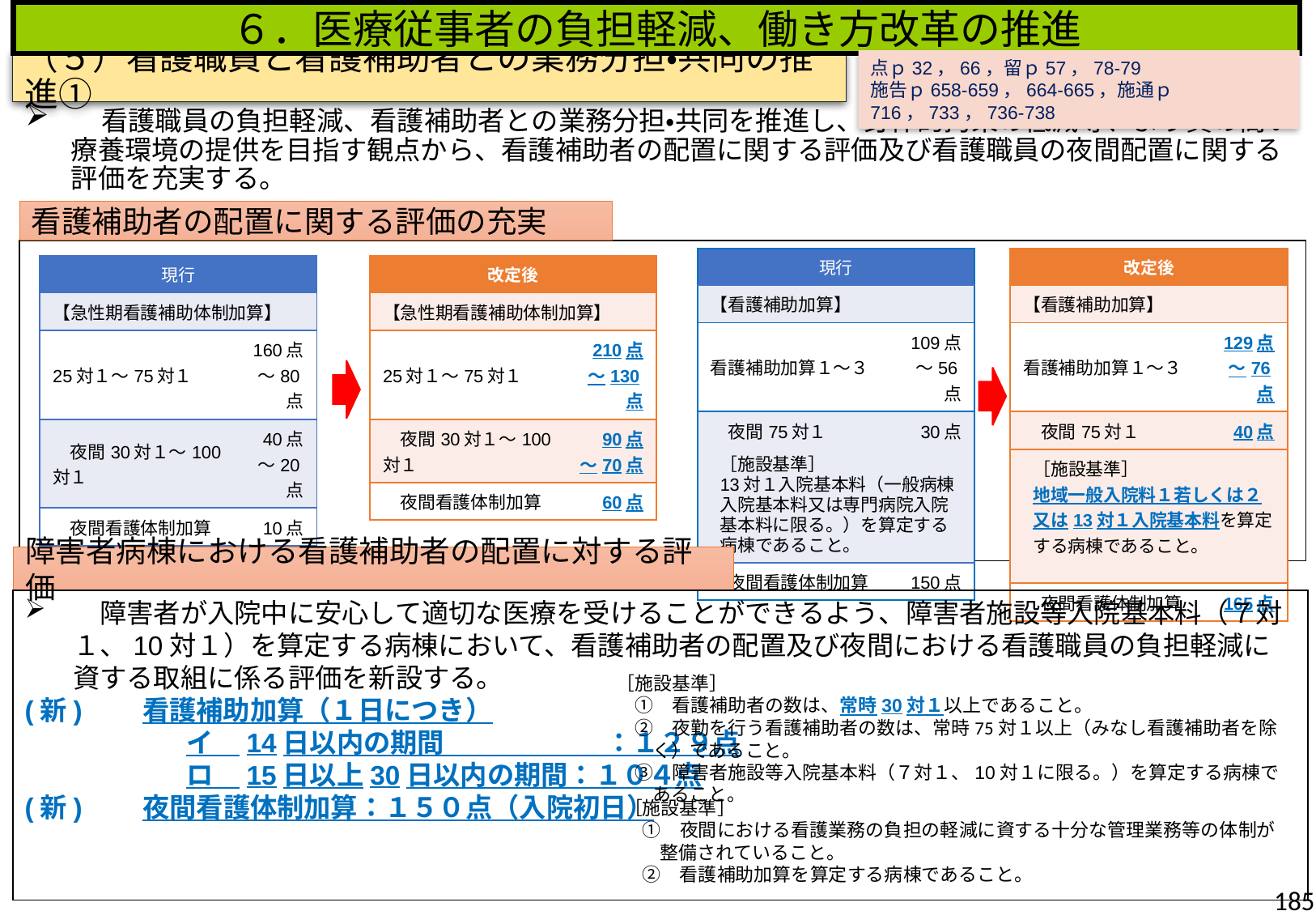

６．医療従事者の負担軽減、働き方改革の推進
点ｐ32，66，留ｐ57，78-79
施告ｐ658-659，664-665，施通ｐ716，733，736-738
# （５）看護職員と看護補助者との業務分担・共同の推進①
　看護職員の負担軽減、看護補助者との業務分担・共同を推進し、身体的拘束の低減等、より質の高い療養環境の提供を目指す観点から、看護補助者の配置に関する評価及び看護職員の夜間配置に関する評価を充実する。
看護補助者の配置に関する評価の充実

| 現行 |  |
| --- | --- |
| 【看護補助加算】 |  |
| 看護補助加算１～３ | 109点～56点 |
| 夜間75対１ | 30点 |
| ［施設基準］ 13対１入院基本料（一般病棟入院基本料又は専門病院入院基本料に限る。）を算定する病棟であること。 |  |
| 夜間看護体制加算 | 150点 |
| 改定後 |  |
| --- | --- |
| 【看護補助加算】 |  |
| 看護補助加算１～３ | 129点 ～76点 |
| 夜間75対１ | 40点 |
| ［施設基準］ 地域一般入院料１若しくは２又は13対１入院基本料を算定する病棟であること。 |  |
| 夜間看護体制加算 | 165点 |
| 現行 |  |
| --- | --- |
| 【急性期看護補助体制加算】 |  |
| 25対１～75対１ | 160点 ～80点 |
| 夜間30対１～100対１ | 40点 ～20点 |
| 夜間看護体制加算 | 10点 |
| 改定後 |  |
| --- | --- |
| 【急性期看護補助体制加算】 |  |
| 25対１～75対１ | 210点 ～130点 |
| 夜間30対１～100対１ | 90点 ～70点 |
| 夜間看護体制加算 | 60点 |

障害者病棟における看護補助者の配置に対する評価
　障害者が入院中に安心して適切な医療を受けることができるよう、障害者施設等入院基本料（７対１、10対１）を算定する病棟において、看護補助者の配置及び夜間における看護職員の負担軽減に資する取組に係る評価を新設する。
(新)　　看護補助加算（１日につき）
　　　　　　イ　14日以内の期間　　　　　　：１２９点
　　　　　　ロ　15日以上30日以内の期間：１０４点
(新)　　夜間看護体制加算：１５０点（入院初日）

［施設基準］
　①　看護補助者の数は、常時30対１以上であること。
　②　夜勤を行う看護補助者の数は、常時75対１以上（みなし看護補助者を除く）であること。
　③　障害者施設等入院基本料（７対１、10対１に限る。）を算定する病棟であること。
［施設基準］
　①　夜間における看護業務の負担の軽減に資する十分な管理業務等の体制が整備されていること。
　②　看護補助加算を算定する病棟であること。
185